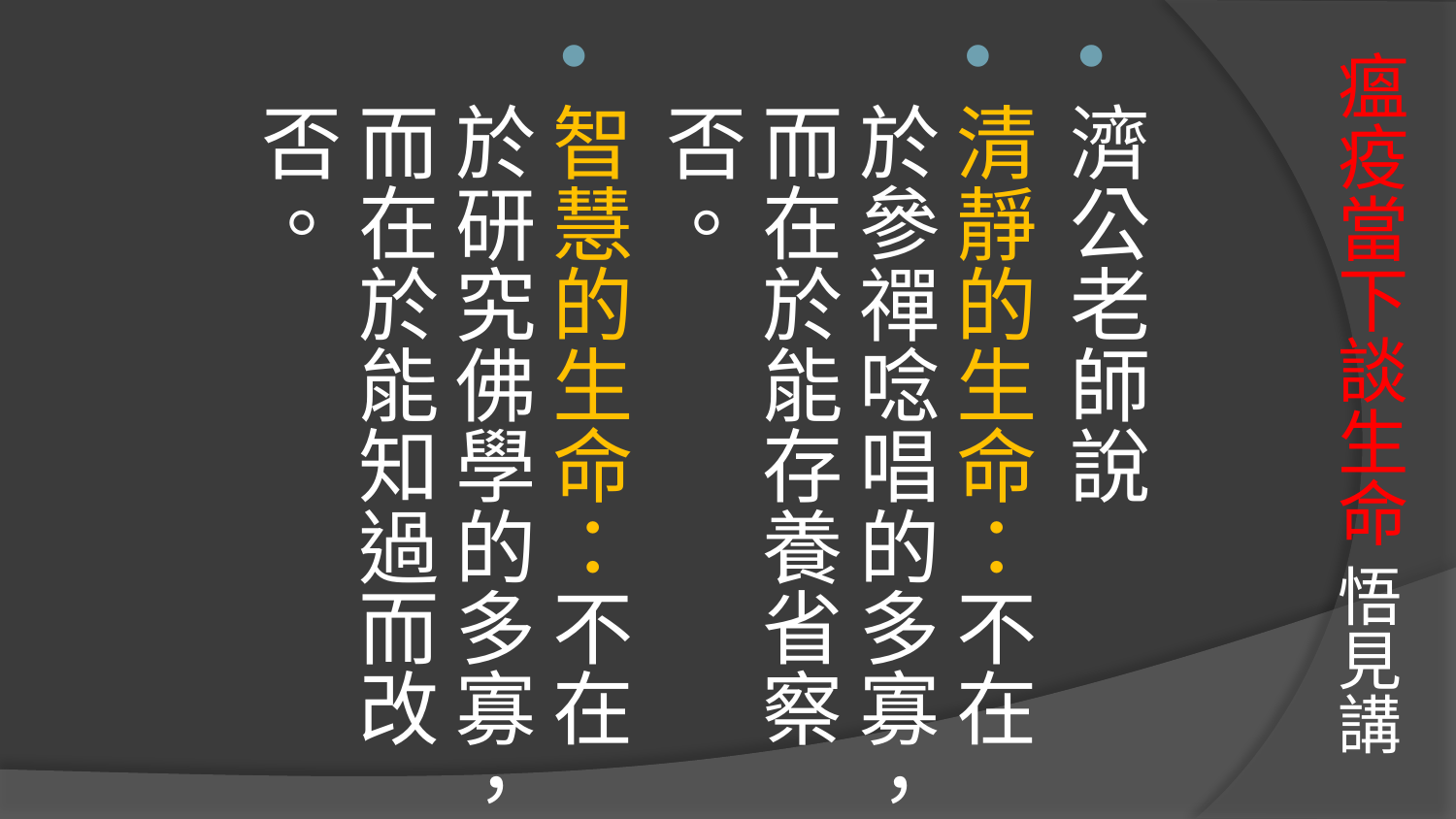

# 瘟疫當下談生命 悟見講
濟公老師說
清靜的生命：不在於參禪唸唱的多寡，而在於能存養省察否。
智慧的生命：不在於研究佛學的多寡，而在於能知過而改否。